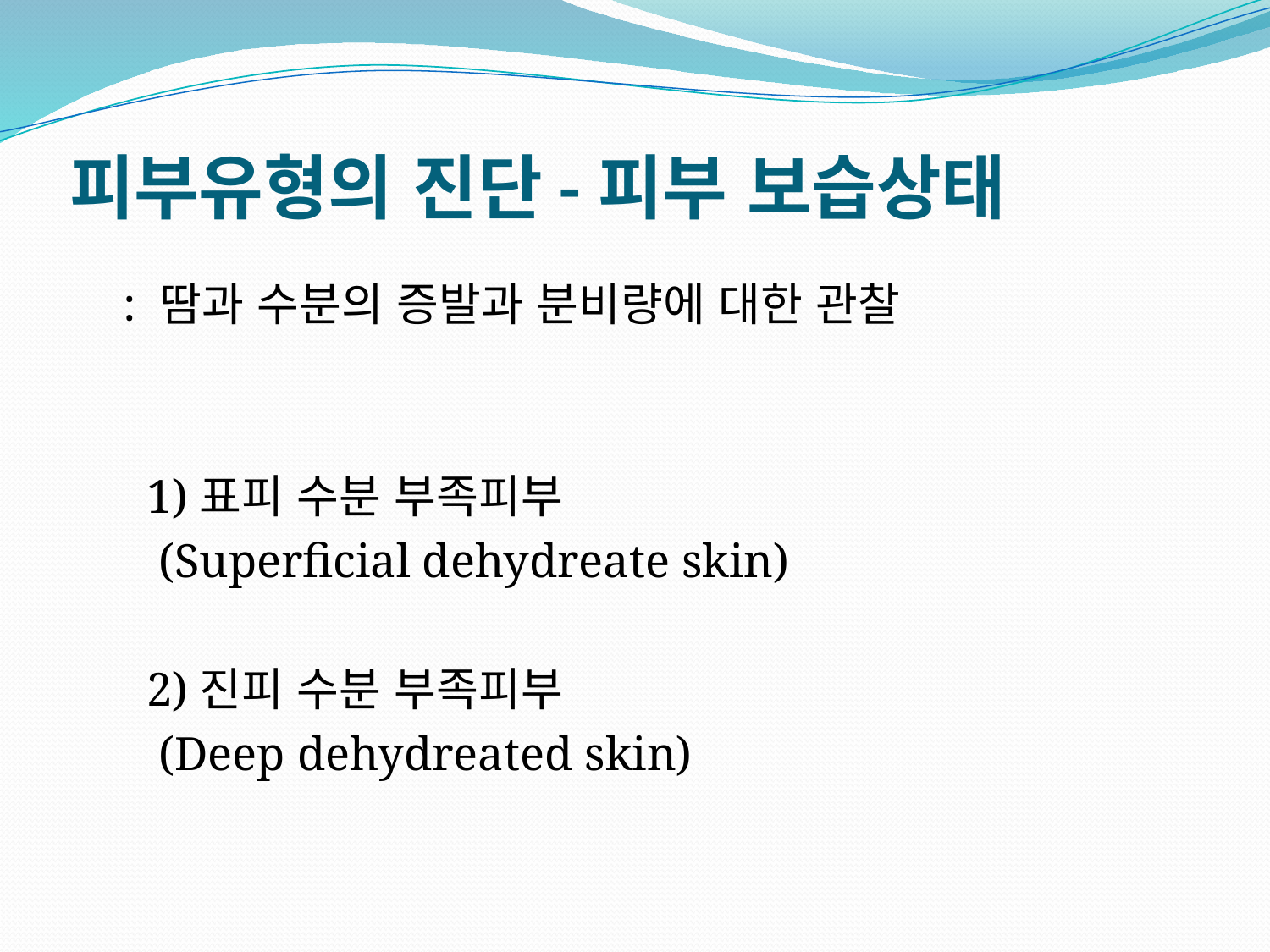

# 피부유형의 진단-피부 보습상태
    : 땀과 수분의 증발과 분비량에 대한 관찰

      1)표피 수분 부족피부
       (Superficial dehydreate skin)

      2)진피 수분 부족피부
       (Deep dehydreated skin)